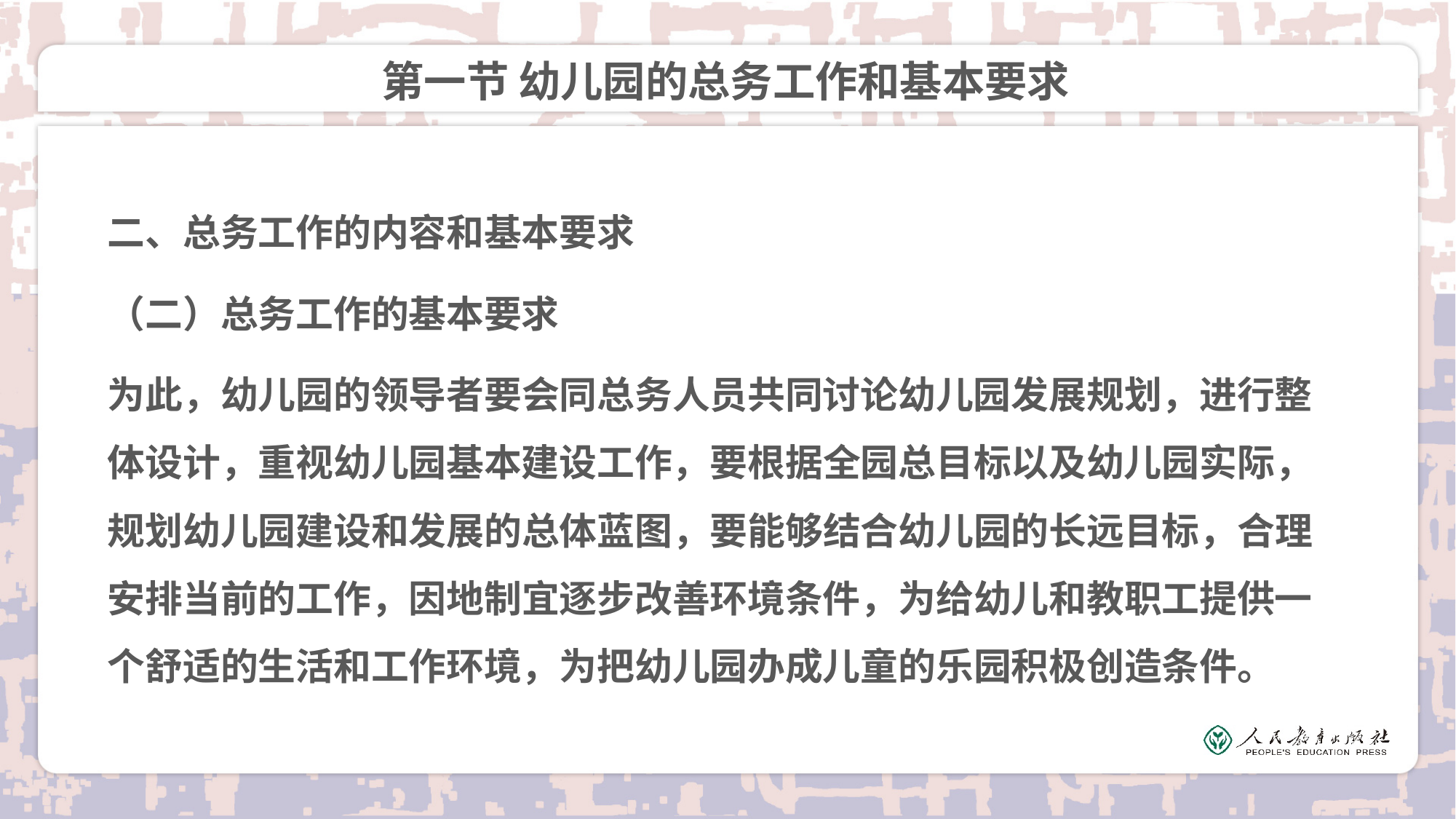

# 第一节 幼儿园的总务工作和基本要求
二、总务工作的内容和基本要求
（二）总务工作的基本要求
为此，幼儿园的领导者要会同总务人员共同讨论幼儿园发展规划，进行整体设计，重视幼儿园基本建设工作，要根据全园总目标以及幼儿园实际，规划幼儿园建设和发展的总体蓝图，要能够结合幼儿园的长远目标，合理安排当前的工作，因地制宜逐步改善环境条件，为给幼儿和教职工提供一个舒适的生活和工作环境，为把幼儿园办成儿童的乐园积极创造条件。